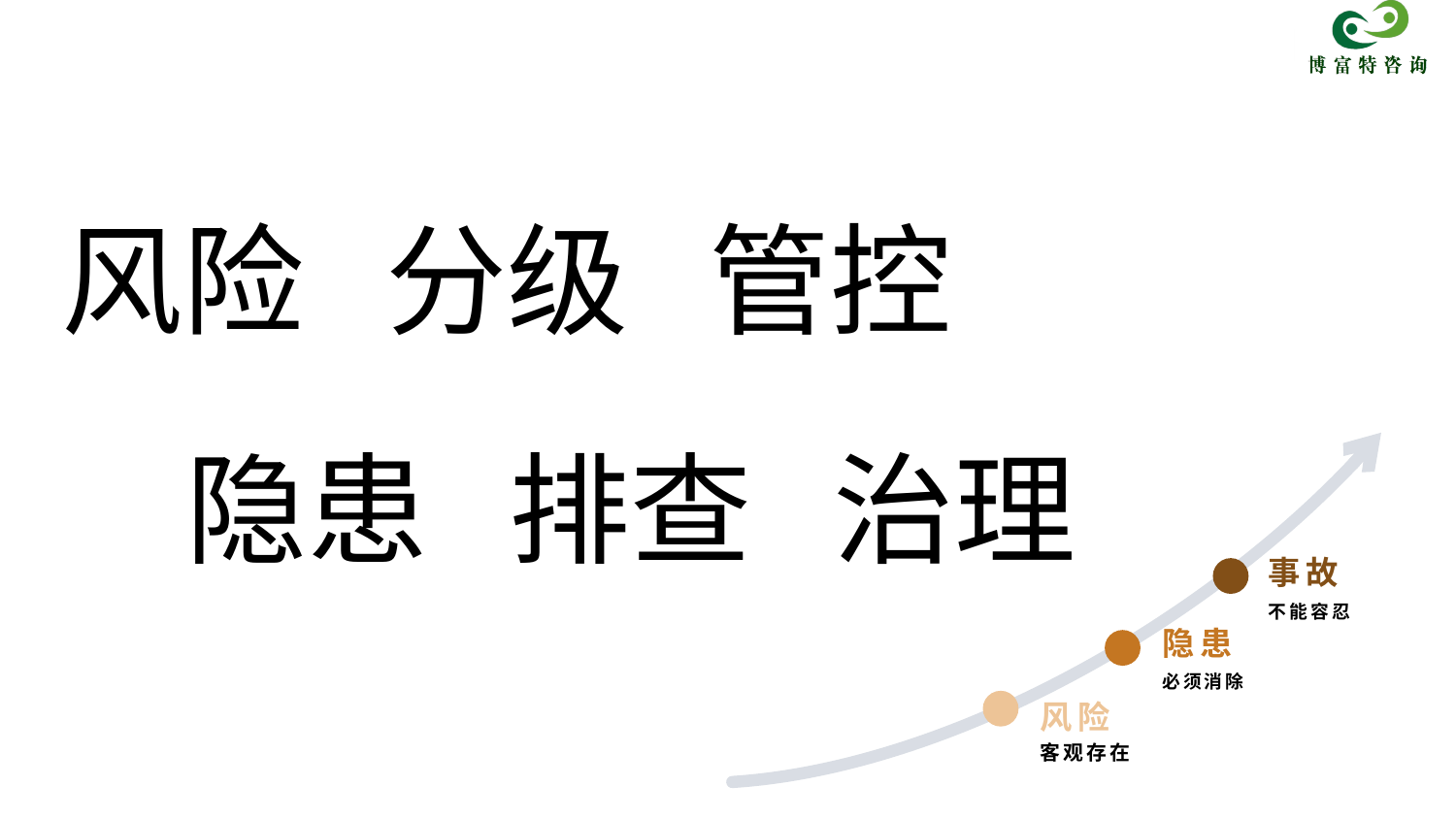

什么是双控
风险   分级   管控
隐患   排查   治理

事故
不能容忍

隐患
必须消除

风险
客观存在